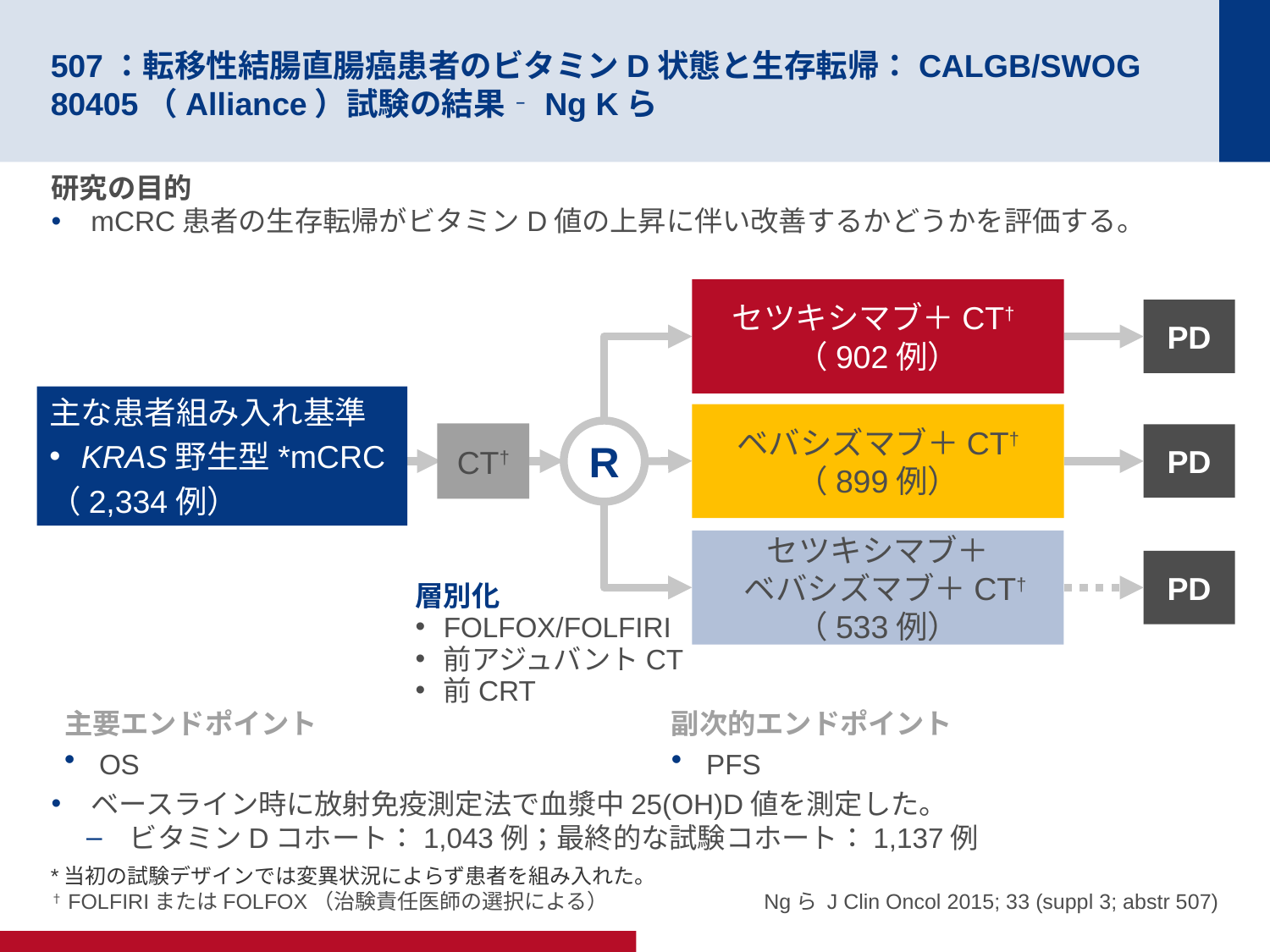

# 507：転移性結腸直腸癌患者のビタミンD状態と生存転帰：CALGB/SWOG 80405（Alliance）試験の結果‐Ng Kら
研究の目的
mCRC患者の生存転帰がビタミンD値の上昇に伴い改善するかどうかを評価する。

ベースライン時に放射免疫測定法で血漿中25(OH)D値を測定した。
ビタミンDコホート：1,043例；最終的な試験コホート：1,137例
セツキシマブ＋CT†
（902例）
PD
主な患者組み入れ基準
KRAS野生型*mCRC
（2,334例）
ベバシズマブ＋CT†
（899例）
R
CT†
PD
セツキシマブ＋
 ベバシズマブ＋CT†
（533例）
PD
層別化
FOLFOX/FOLFIRI
前アジュバントCT
前CRT
主要エンドポイント
OS
副次的エンドポイント
PFS
*当初の試験デザインでは変異状況によらず患者を組み入れた。
†FOLFIRIまたはFOLFOX（治験責任医師の選択による）
Ngら J Clin Oncol 2015; 33 (suppl 3; abstr 507)